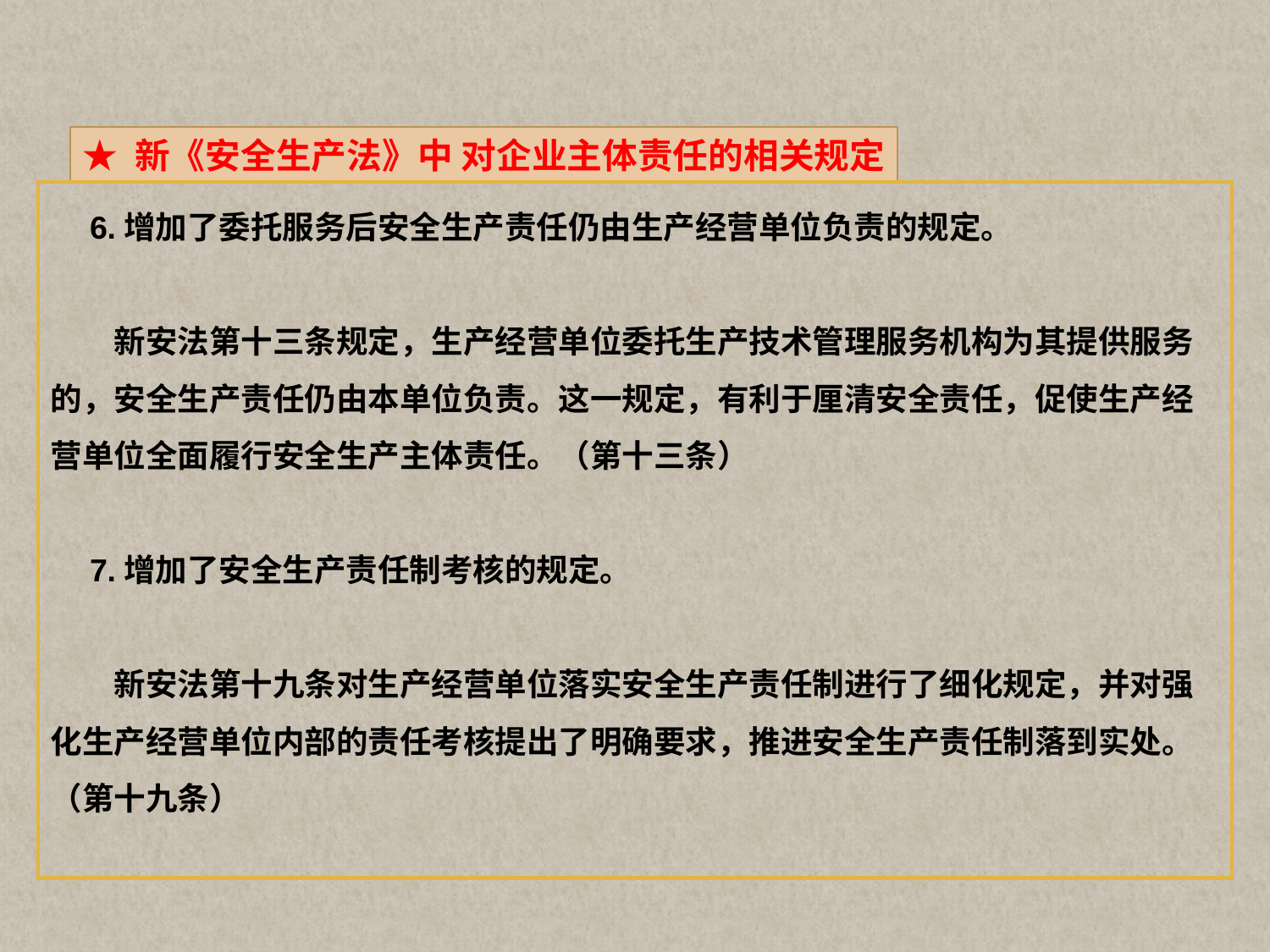

★ 新《安全生产法》中 对企业主体责任的相关规定
　6.增加了委托服务后安全生产责任仍由生产经营单位负责的规定。

　　新安法第十三条规定，生产经营单位委托生产技术管理服务机构为其提供服务的，安全生产责任仍由本单位负责。这一规定，有利于厘清安全责任，促使生产经营单位全面履行安全生产主体责任。（第十三条）

　7.增加了安全生产责任制考核的规定。

　　新安法第十九条对生产经营单位落实安全生产责任制进行了细化规定，并对强化生产经营单位内部的责任考核提出了明确要求，推进安全生产责任制落到实处。（第十九条）